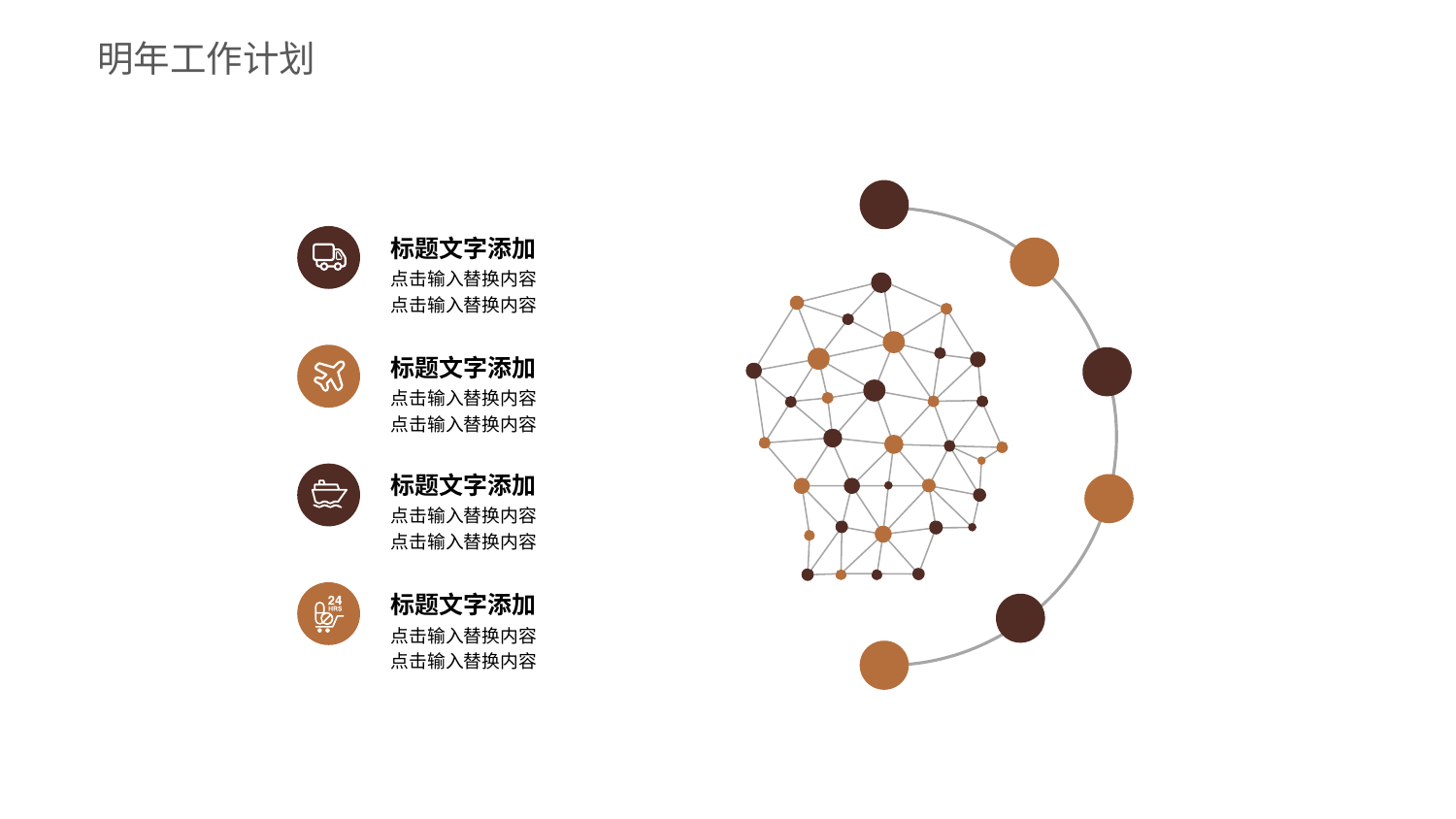

明年工作计划

标题文字添加
点击输入替换内容
点击输入替换内容

标题文字添加
点击输入替换内容
点击输入替换内容

标题文字添加
点击输入替换内容
点击输入替换内容

标题文字添加
点击输入替换内容
点击输入替换内容